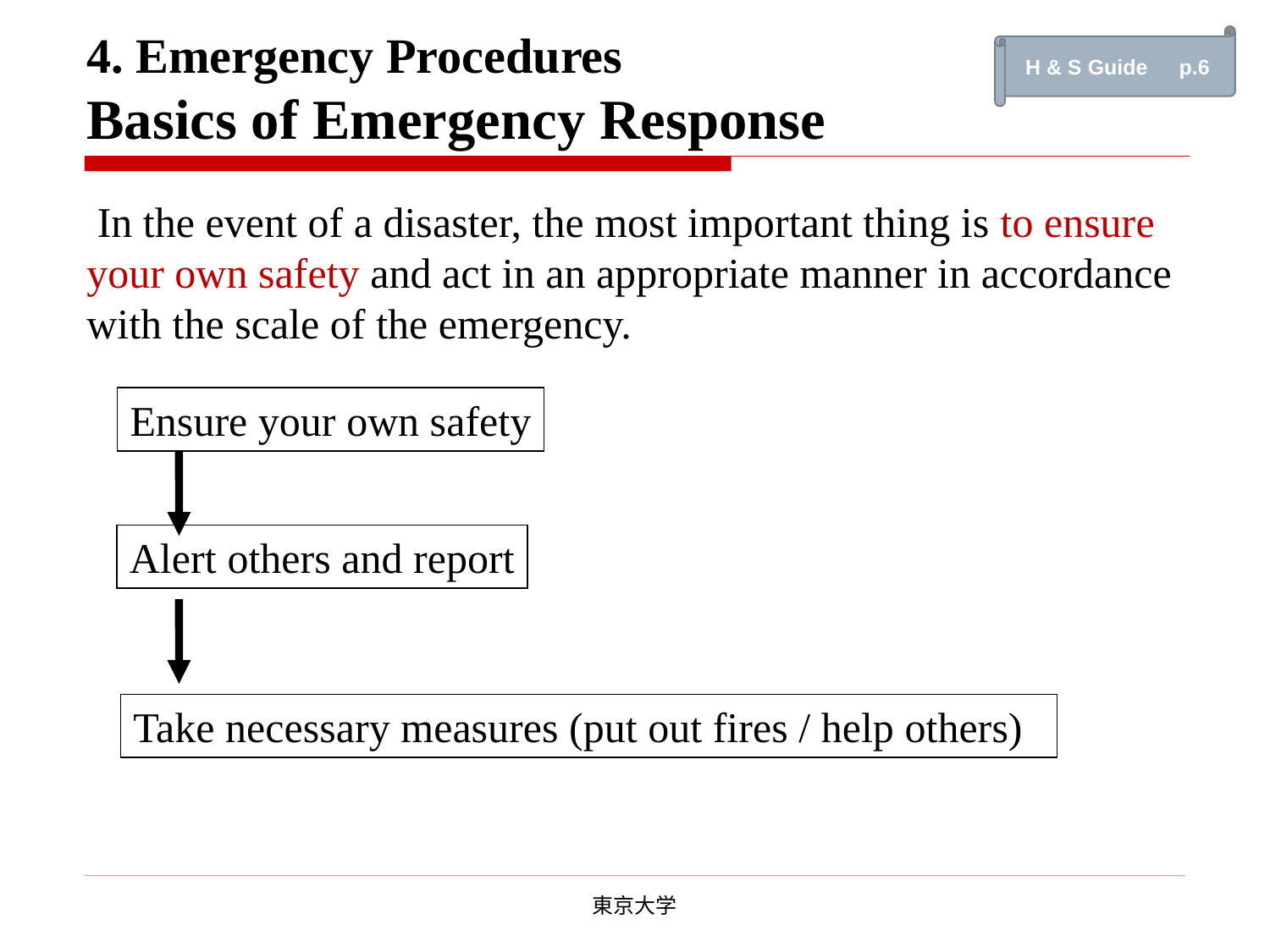

H & S Guide　p.6
4. Emergency Procedures
Basics of Emergency Response
 In the event of a disaster, the most important thing is to ensure your own safety and act in an appropriate manner in accordance with the scale of the emergency.

Ensure your own safety

Alert others and report

Take necessary measures (put out fires / help others)
東京大学